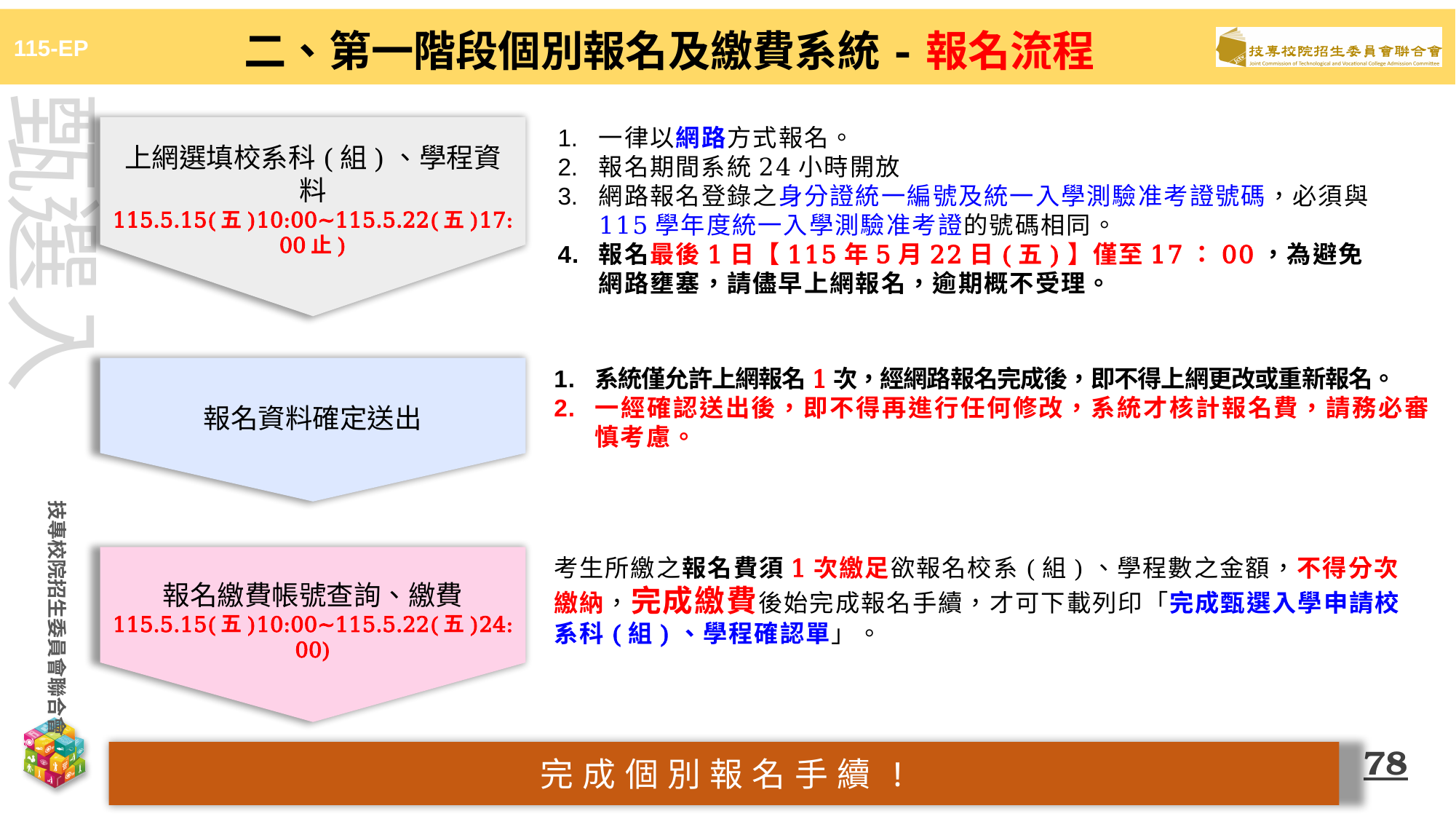

二、第一階段個別報名及繳費系統-報名流程
上網選填校系科(組)、學程資料
115.5.15(五)10:00~115.5.22(五)17:00止)
一律以網路方式報名。
報名期間系統24小時開放
網路報名登錄之身分證統一編號及統一入學測驗准考證號碼，必須與115學年度統一入學測驗准考證的號碼相同。
報名最後1日【115年5月22日(五)】僅至17：00，為避免網路壅塞，請儘早上網報名，逾期概不受理。
報名資料確定送出
系統僅允許上網報名1次，經網路報名完成後，即不得上網更改或重新報名。
一經確認送出後，即不得再進行任何修改，系統才核計報名費，請務必審慎考慮。
報名繳費帳號查詢、繳費
115.5.15(五)10:00~115.5.22(五)24:00)
考生所繳之報名費須1次繳足欲報名校系(組)、學程數之金額，不得分次繳納，完成繳費後始完成報名手續，才可下載列印「完成甄選入學申請校系科(組)、學程確認單」。
完成個別報名手續!